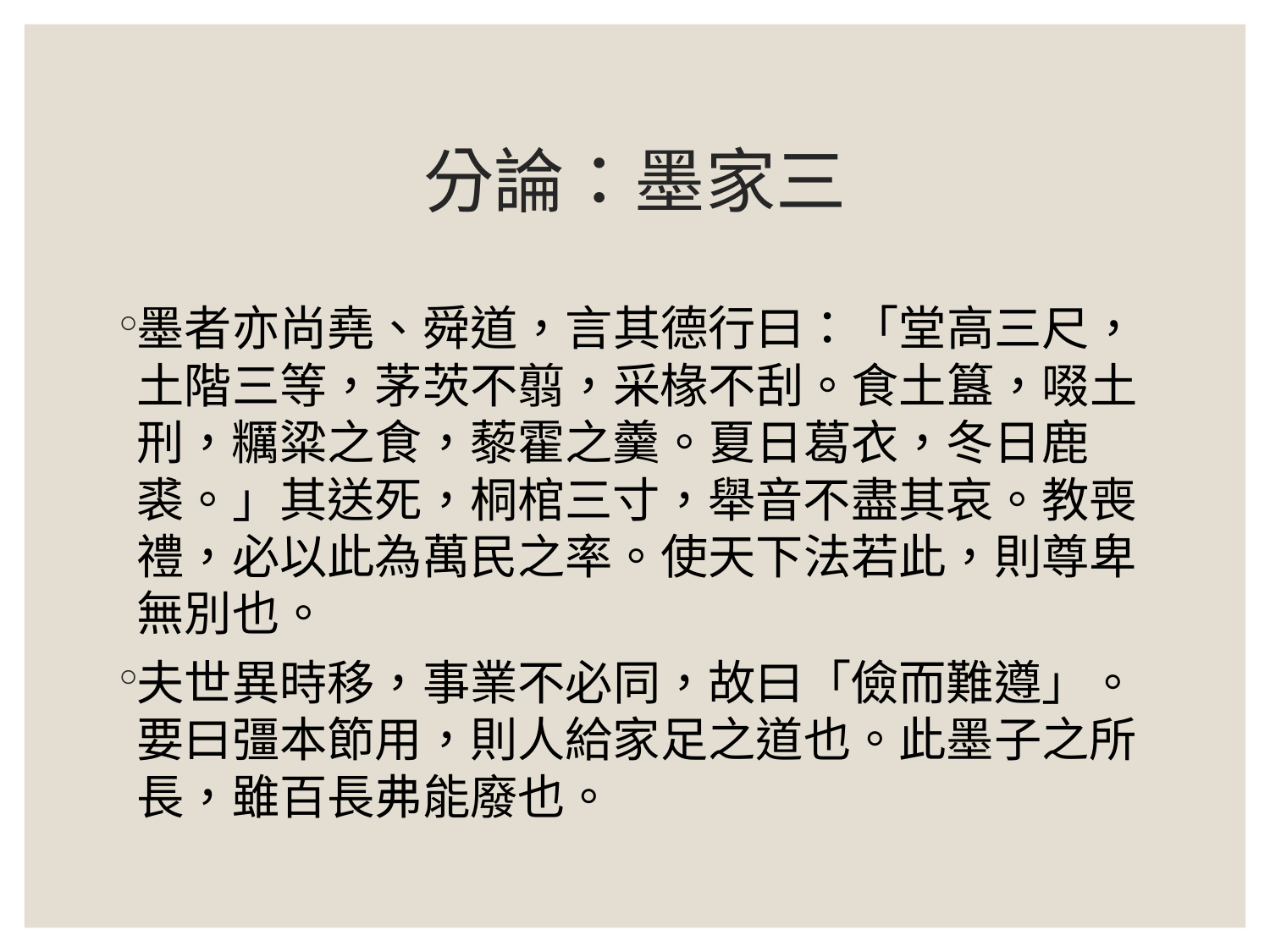

# 分論：墨家三
墨者亦尚堯、舜道，言其德行曰：「堂高三尺，土階三等，茅茨不翦，采椽不刮。食土簋，啜土刑，糲粱之食，藜霍之羹。夏日葛衣，冬日鹿裘。」其送死，桐棺三寸，舉音不盡其哀。教喪禮，必以此為萬民之率。使天下法若此，則尊卑無別也。
夫世異時移，事業不必同，故曰「儉而難遵」。要曰彊本節用，則人給家足之道也。此墨子之所長，雖百長弗能廢也。